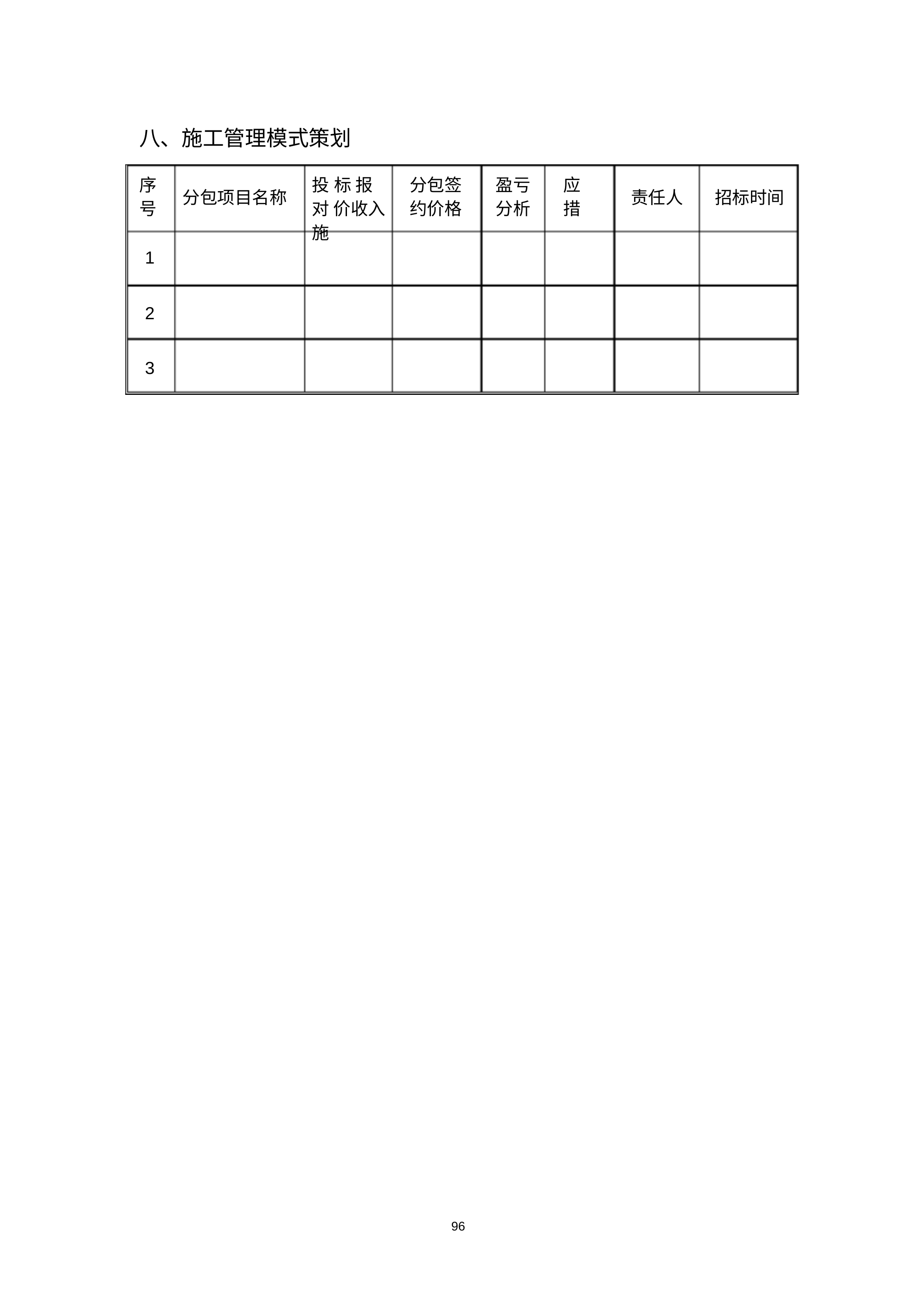

八、施工管理模式策划

序 号
投 标 报	分包签	盈亏	应对 价收入	约价格	分析	措施
分包项目名称
责任人	招标时间
1

2

3
96